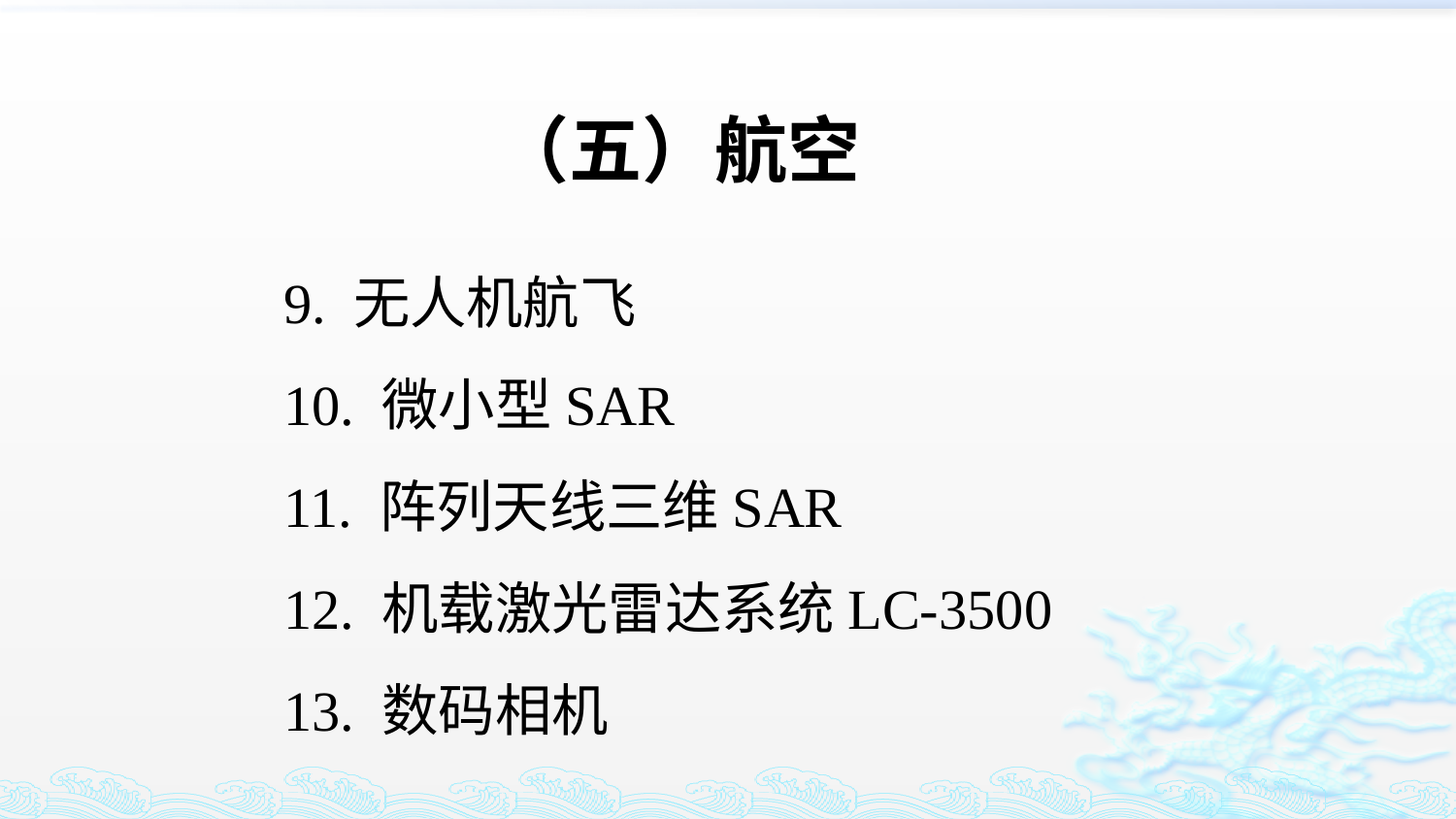

（五）航空
9. 无人机航飞
10. 微小型SAR
11. 阵列天线三维SAR
12. 机载激光雷达系统LC-3500
13. 数码相机